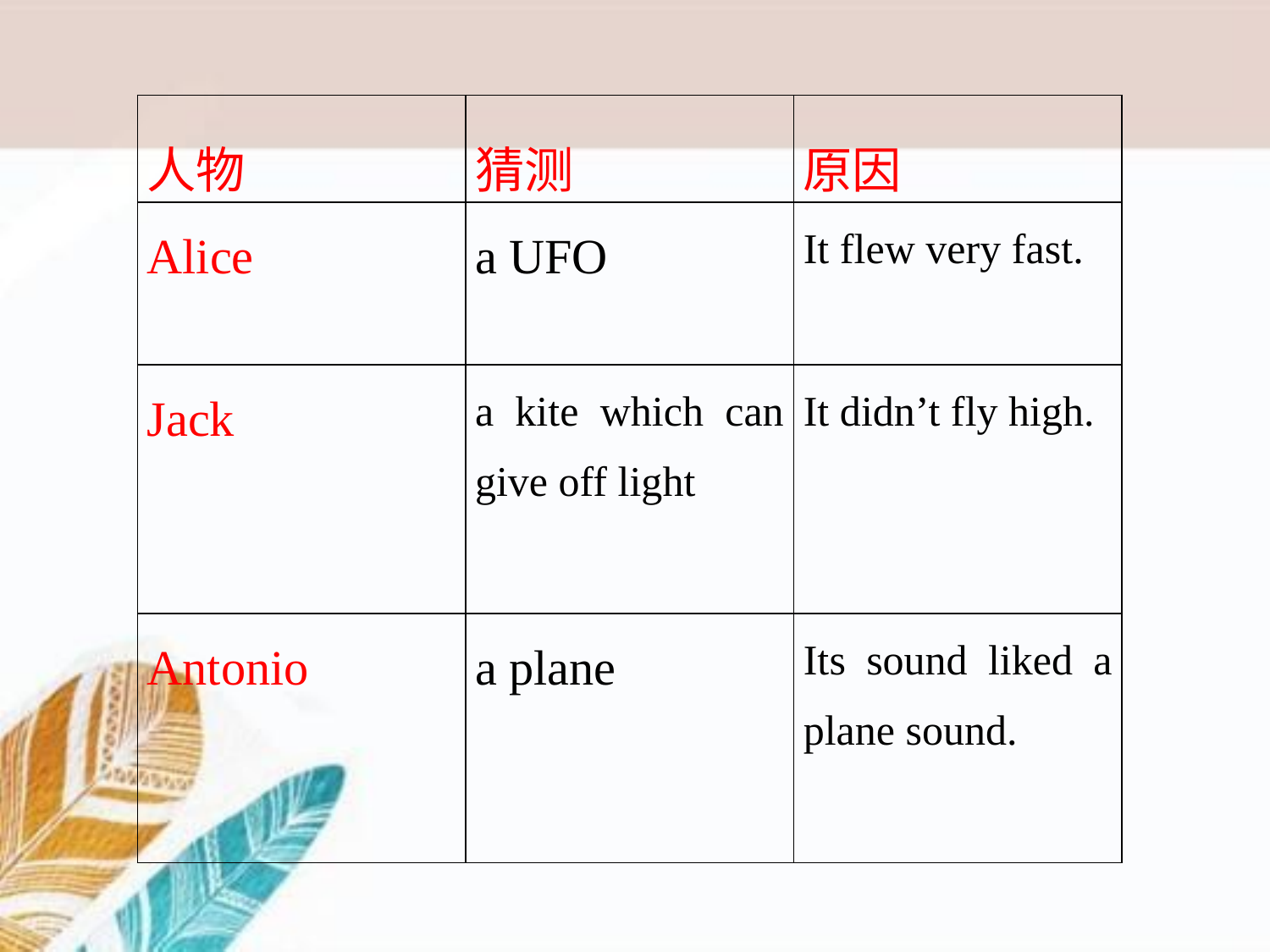

| 人物 | 猜测 | 原因 |
| --- | --- | --- |
| Alice | a UFO | It flew very fast. |
| Jack | a kite which can give off light | It didn’t fly high. |
| Antonio | a plane | Its sound liked a plane sound. |